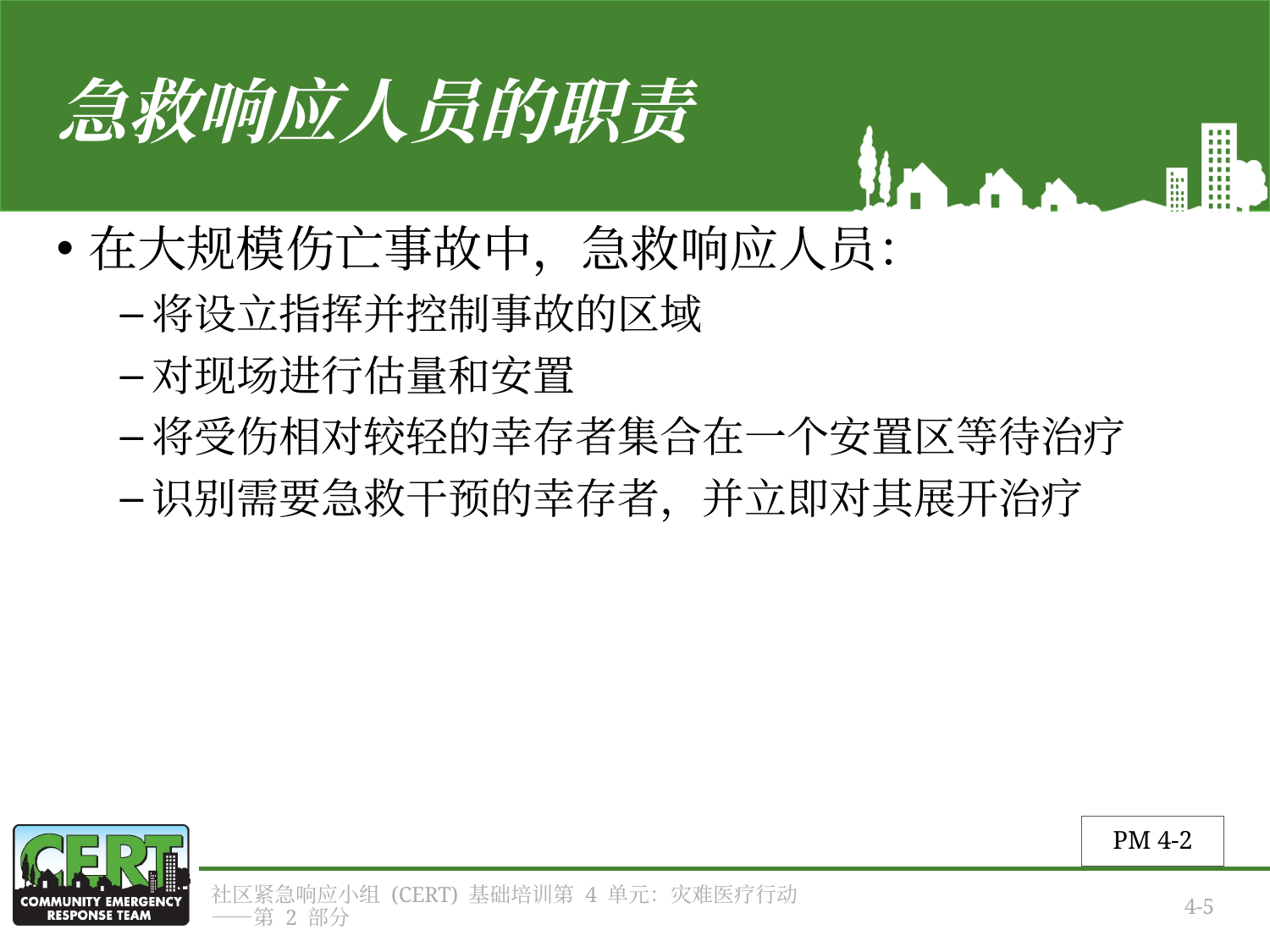

# 急救响应人员的职责
在大规模伤亡事故中，急救响应人员：
将设立指挥并控制事故的区域
对现场进行估量和安置
将受伤相对较轻的幸存者集合在一个安置区等待治疗
识别需要急救干预的幸存者，并立即对其展开治疗

PM 4-2
社区紧急响应小组 (CERT) 基础培训第 4 单元：灾难医疗行动——第 2 部分
4-5